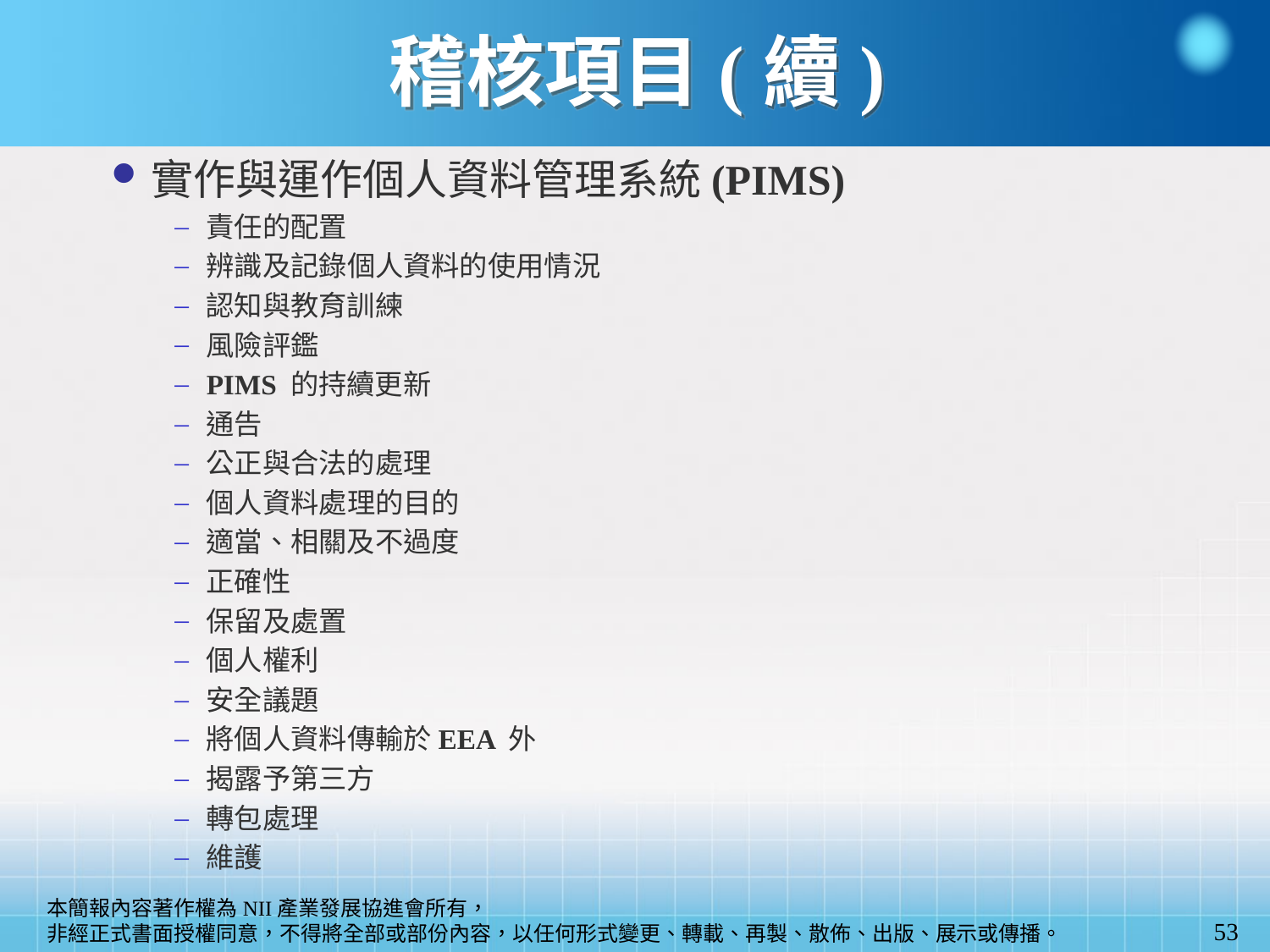

稽核項目(續)
實作與運作個人資料管理系統(PIMS)
責任的配置
辨識及記錄個人資料的使用情況
認知與教育訓練
風險評鑑
PIMS 的持續更新
通告
公正與合法的處理
個人資料處理的目的
適當、相關及不過度
正確性
保留及處置
個人權利
安全議題
將個人資料傳輸於EEA 外
揭露予第三方
轉包處理
維護
53